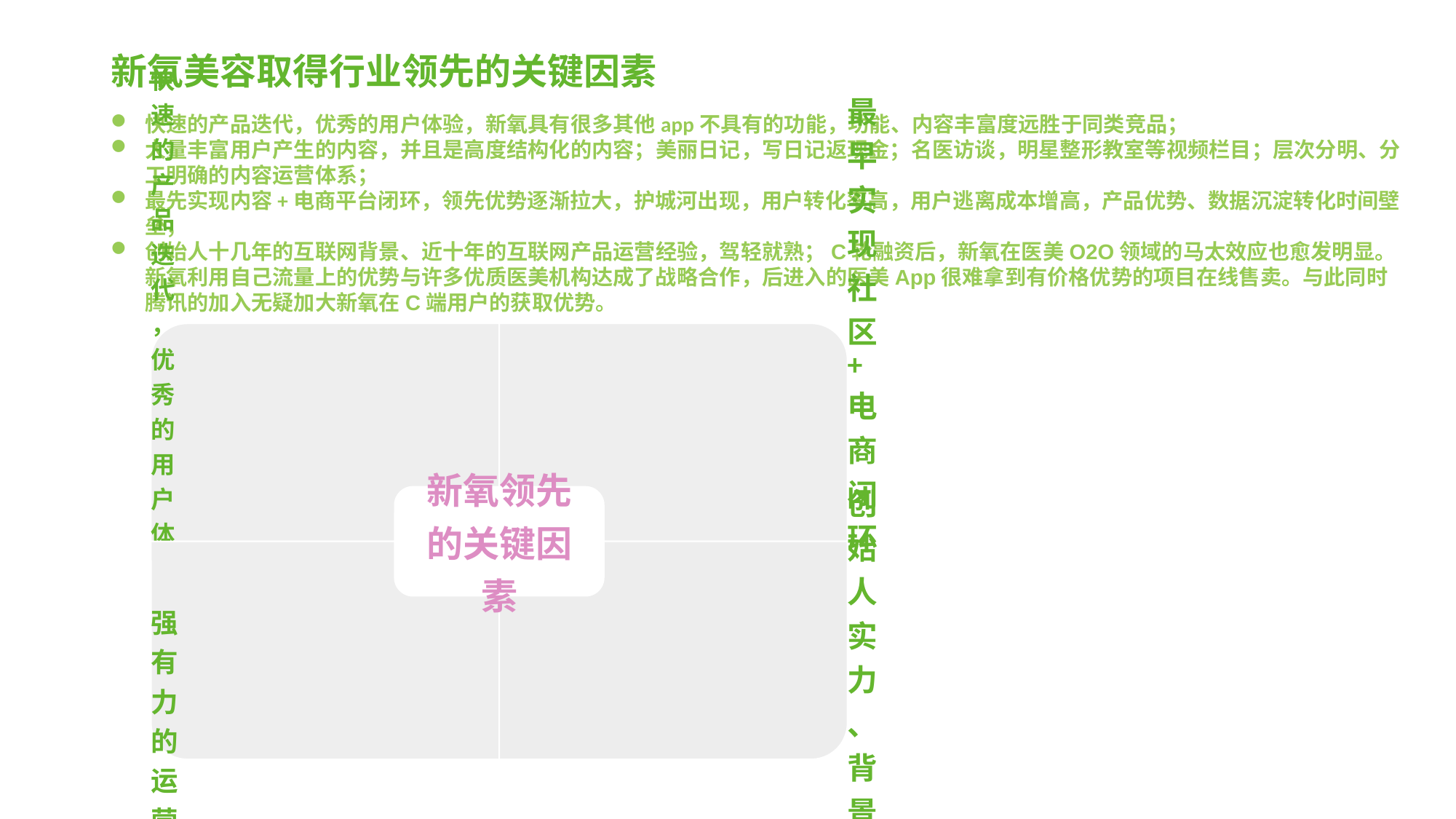

# 新氧美容取得行业领先的关键因素
快速的产品迭代，优秀的用户体验，新氧具有很多其他app不具有的功能，功能、内容丰富度远胜于同类竞品；
大量丰富用户产生的内容，并且是高度结构化的内容；美丽日记，写日记返现金；名医访谈，明星整形教室等视频栏目；层次分明、分工明确的内容运营体系；
最先实现内容+电商平台闭环，领先优势逐渐拉大，护城河出现，用户转化率高，用户逃离成本增高，产品优势、数据沉淀转化时间壁垒；
创始人十几年的互联网背景、近十年的互联网产品运营经验，驾轻就熟；C轮融资后，新氧在医美O2O领域的马太效应也愈发明显。新氧利用自己流量上的优势与许多优质医美机构达成了战略合作，后进入的医美App很难拿到有价格优势的项目在线售卖。与此同时腾讯的加入无疑加大新氧在C端用户的获取优势。
新氧领先的关键因素
快速的产品迭代，优秀的用户体验